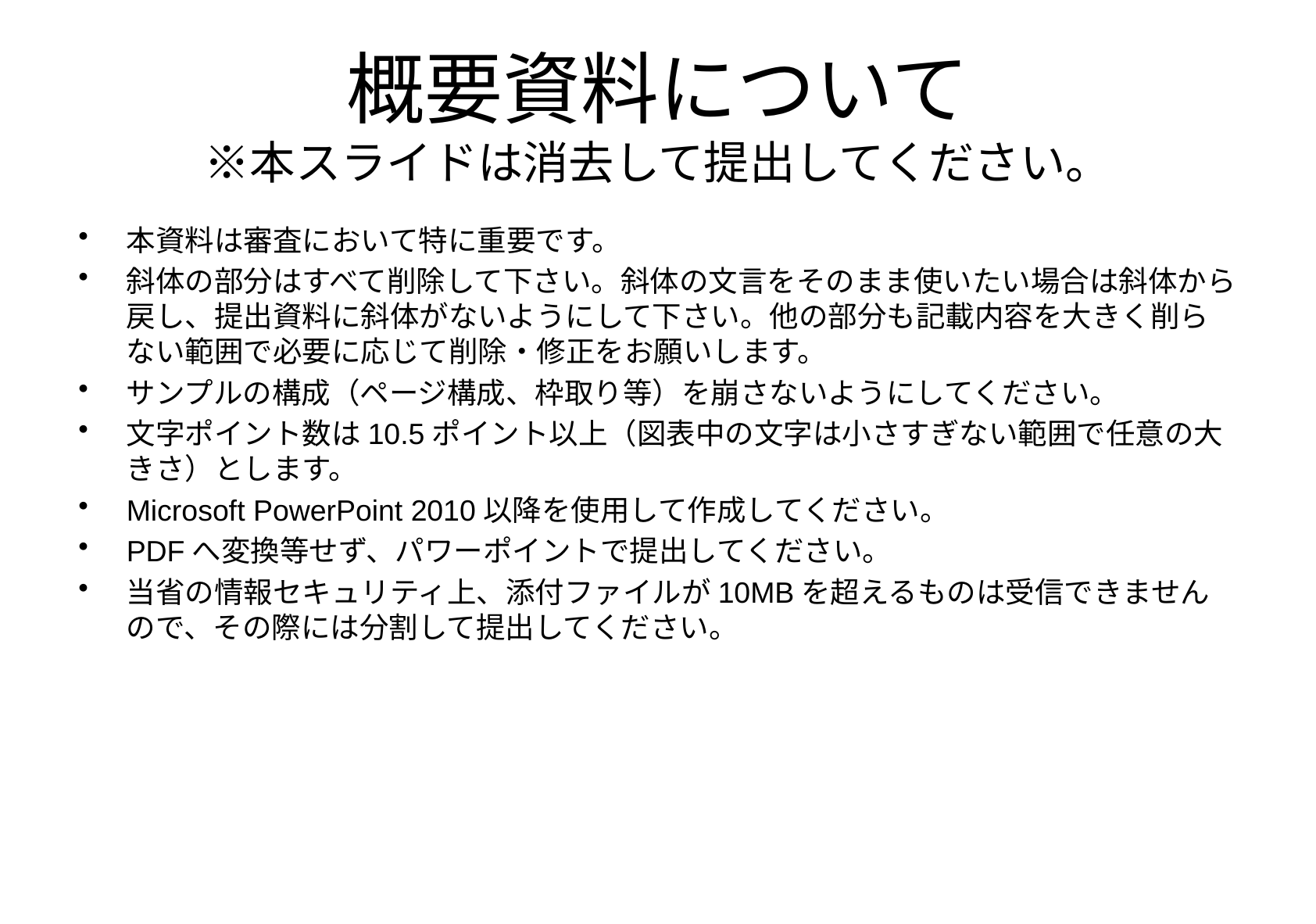

# 概要資料について ※本スライドは消去して提出してください。
本資料は審査において特に重要です。
斜体の部分はすべて削除して下さい。斜体の文言をそのまま使いたい場合は斜体から戻し、提出資料に斜体がないようにして下さい。他の部分も記載内容を大きく削らない範囲で必要に応じて削除・修正をお願いします。
サンプルの構成（ページ構成、枠取り等）を崩さないようにしてください。
文字ポイント数は10.5ポイント以上（図表中の文字は小さすぎない範囲で任意の大きさ）とします。
Microsoft PowerPoint 2010以降を使用して作成してください。
PDFへ変換等せず、パワーポイントで提出してください。
当省の情報セキュリティ上、添付ファイルが10MBを超えるものは受信できませんので、その際には分割して提出してください。